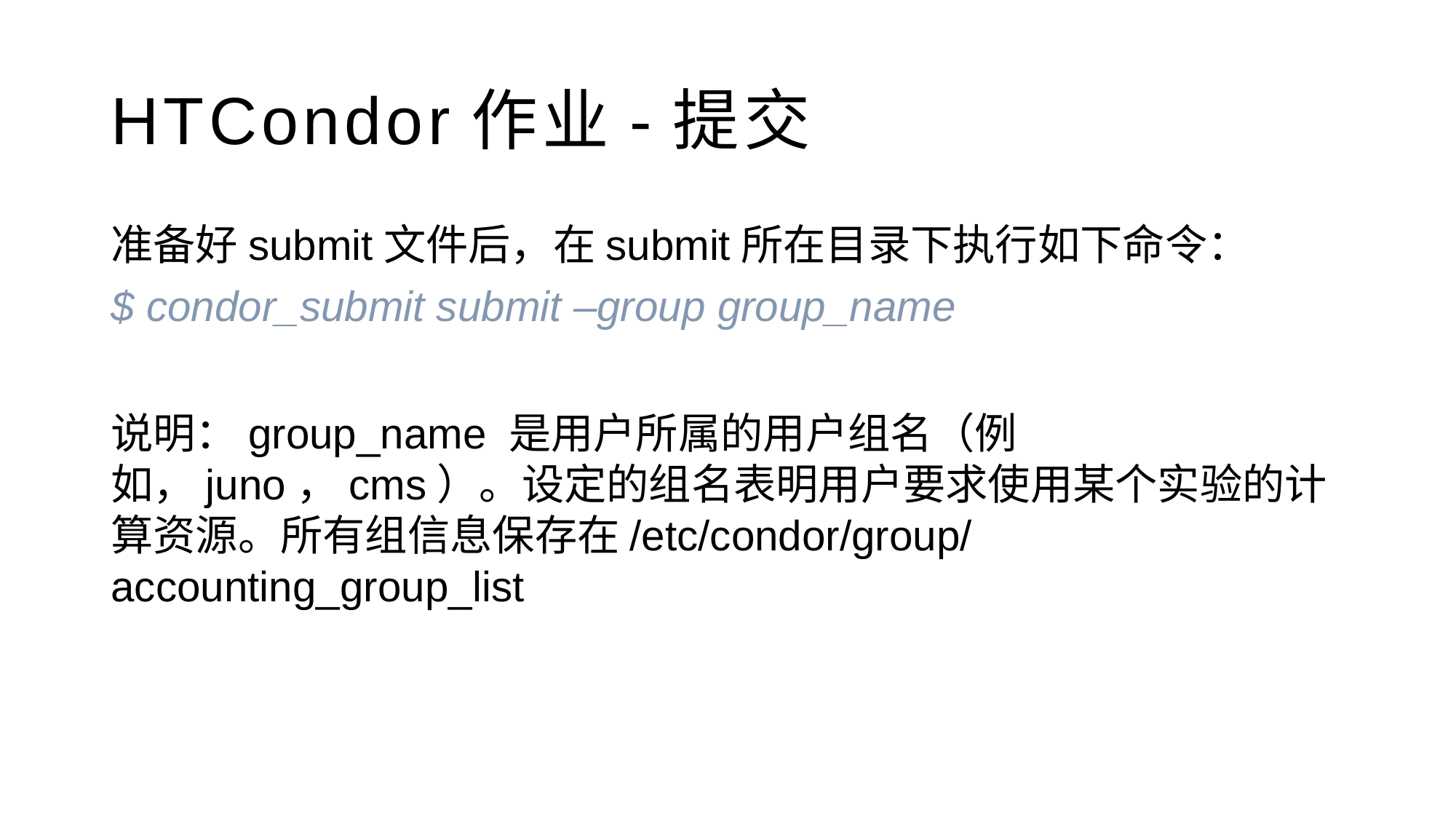

# HTCondor作业-提交
准备好submit文件后，在submit所在目录下执行如下命令：
$ condor_submit submit –group group_name

说明：group_name 是用户所属的用户组名（例如，juno，cms）。设定的组名表明用户要求使用某个实验的计算资源。所有组信息保存在/etc/condor/group/accounting_group_list